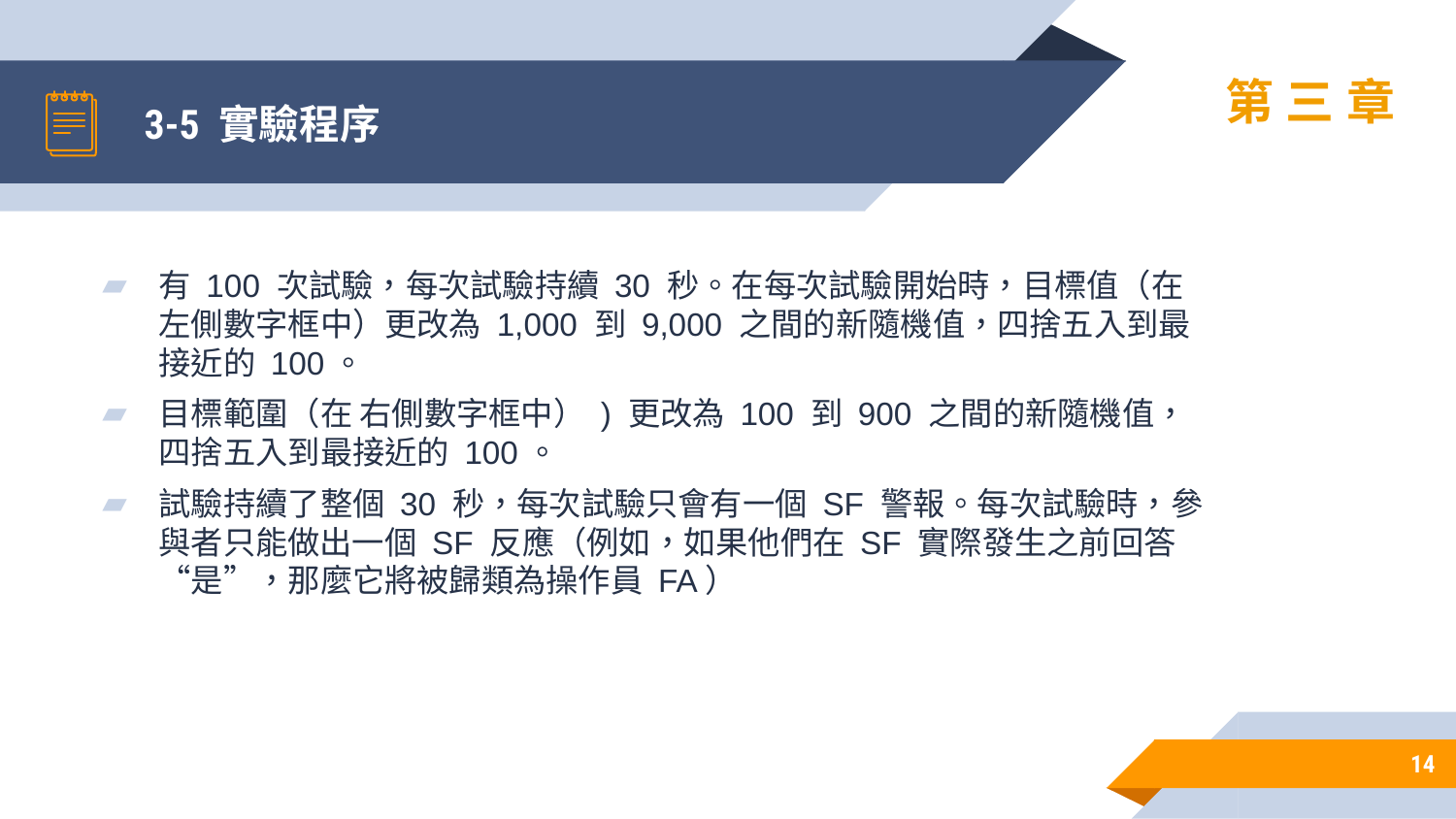

# 3-5 實驗程序
第三章

有 100 次試驗，每次試驗持續 30 秒。在每次試驗開始時，目標值（在左側數字框中）更改為 1,000 到 9,000 之間的新隨機值，四捨五入到最接近的 100。
目標範圍（在 右側數字框中） ) 更改為 100 到 900 之間的新隨機值，四捨五入到最接近的 100。
試驗持續了整個 30 秒，每次試驗只會有一個 SF 警報。每次試驗時，參與者只能做出一個 SF 反應（例如，如果他們在 SF 實際發生之前回答“是”，那麼它將被歸類為操作員 FA）

14